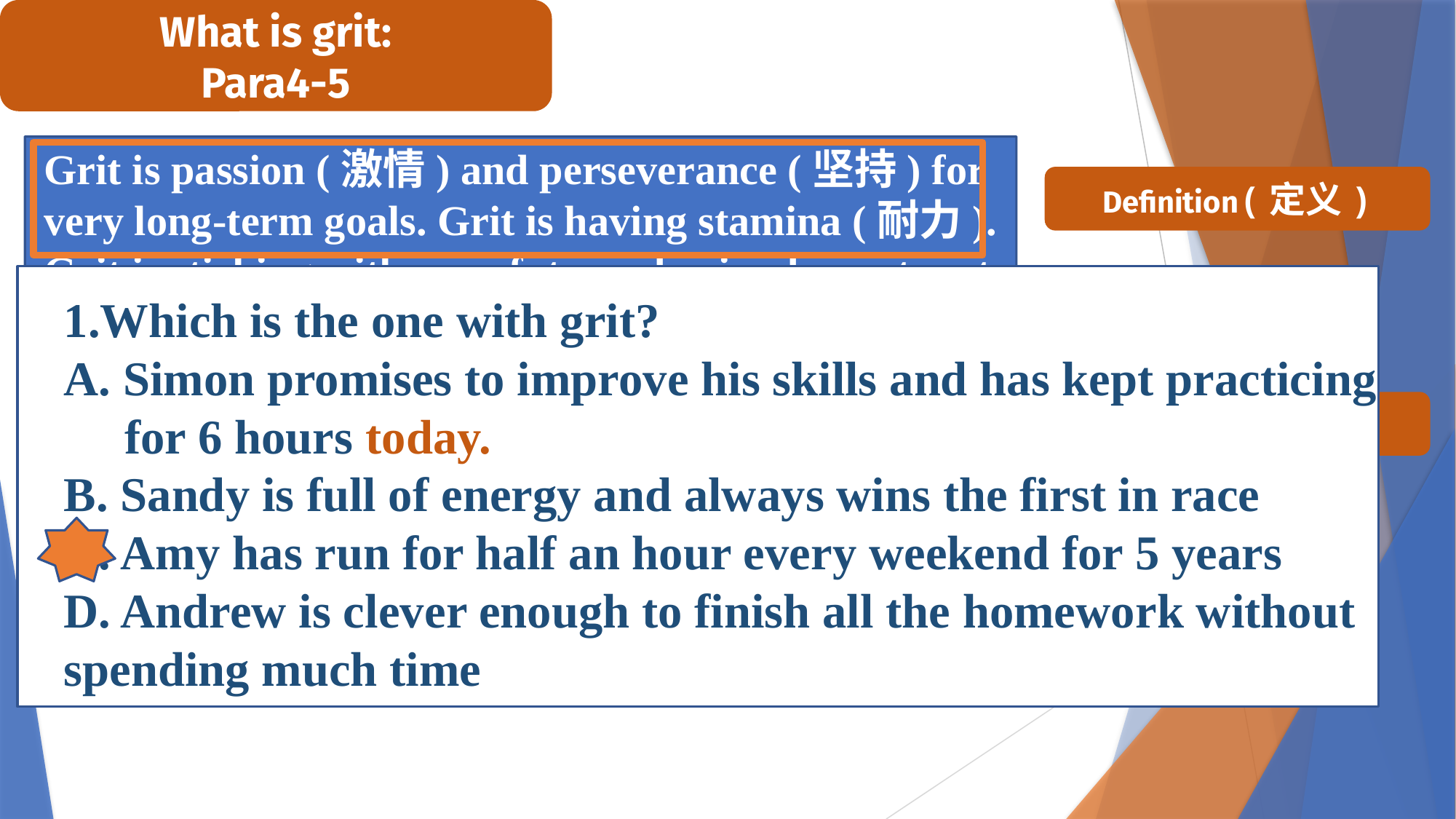

What is grit:
Para4-5

Grit is passion (激情) and perseverance (坚持) for very long-term goals. Grit is having stamina (耐力). Grit is sticking with your future, day in, day out, not just for the week, not just for the month, but for years, and working really hard to make that future a reality. Grit is living life like it’s a marathon, not a sprint.

Definition(定义)

1.Which is the one with grit?
A. Simon promises to improve his skills and has kept practicing          for 6 hours today.
B. Sandy is full of energy and always wins the first in race
C. Amy has run for half an hour every weekend for 5 years
D. Andrew is clever enough to finish all the homework without spending much time
Examples（举例解释）